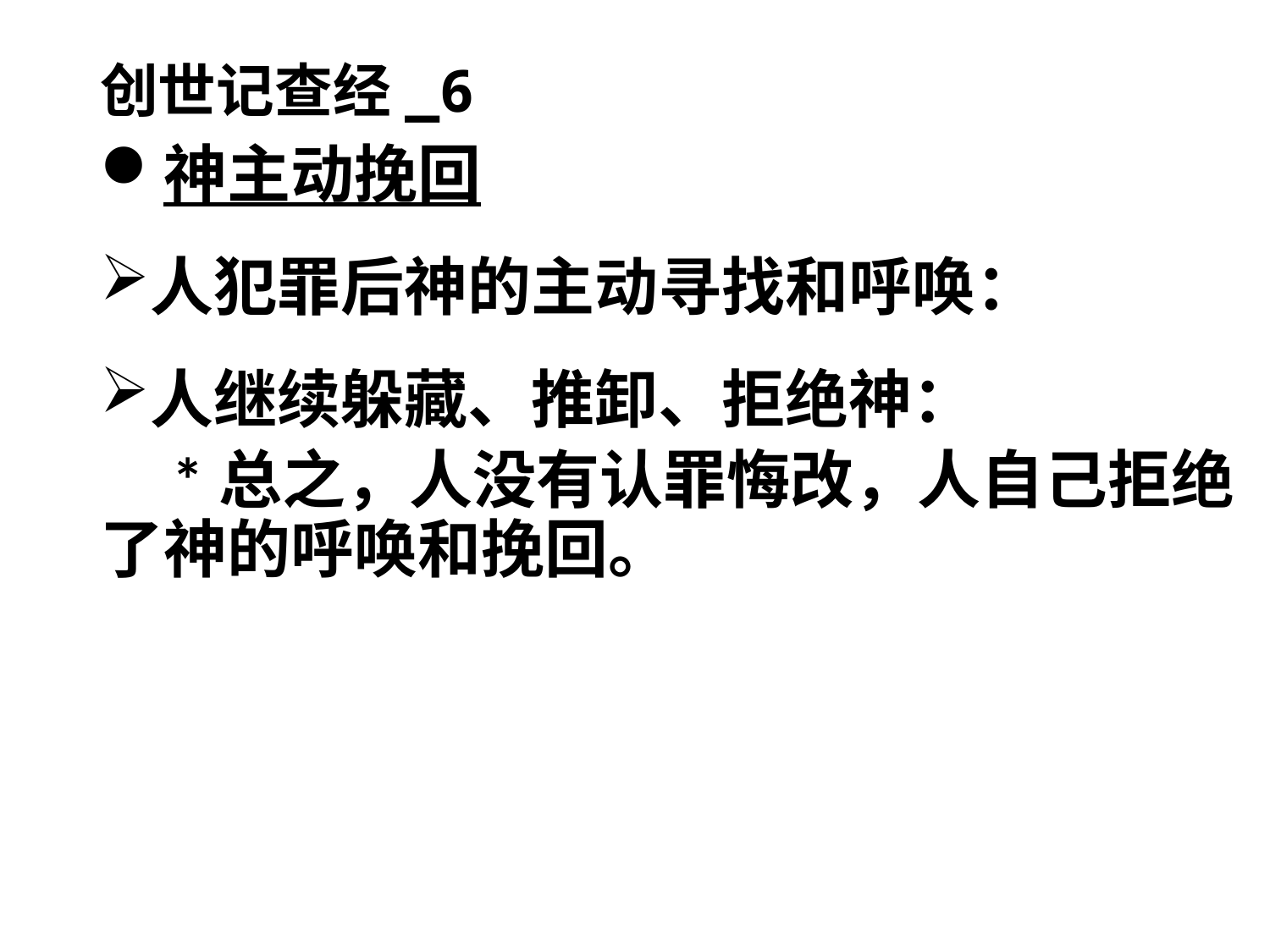

# 创世记查经_6
神主动挽回
人犯罪后神的主动寻找和呼唤：
人继续躲藏、推卸、拒绝神：
     *总之，人没有认罪悔改，人自己拒绝了神的呼唤和挽回。